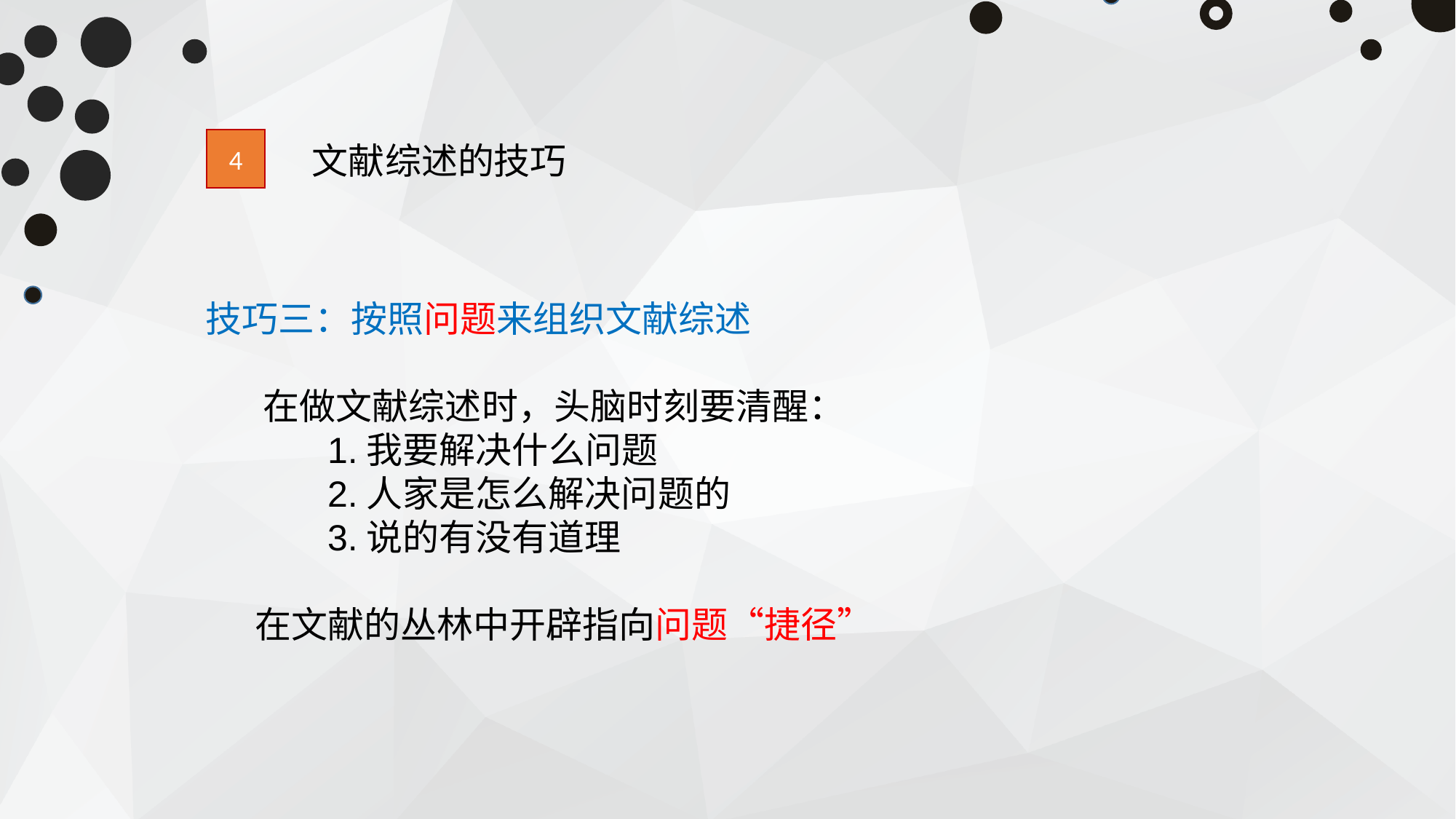

4
文献综述的技巧

技巧三：按照问题来组织文献综述

      在做文献综述时，头脑时刻要清醒：
            1.我要解决什么问题
            2.人家是怎么解决问题的
            3.说的有没有道理

     在文献的丛林中开辟指向问题“捷径”